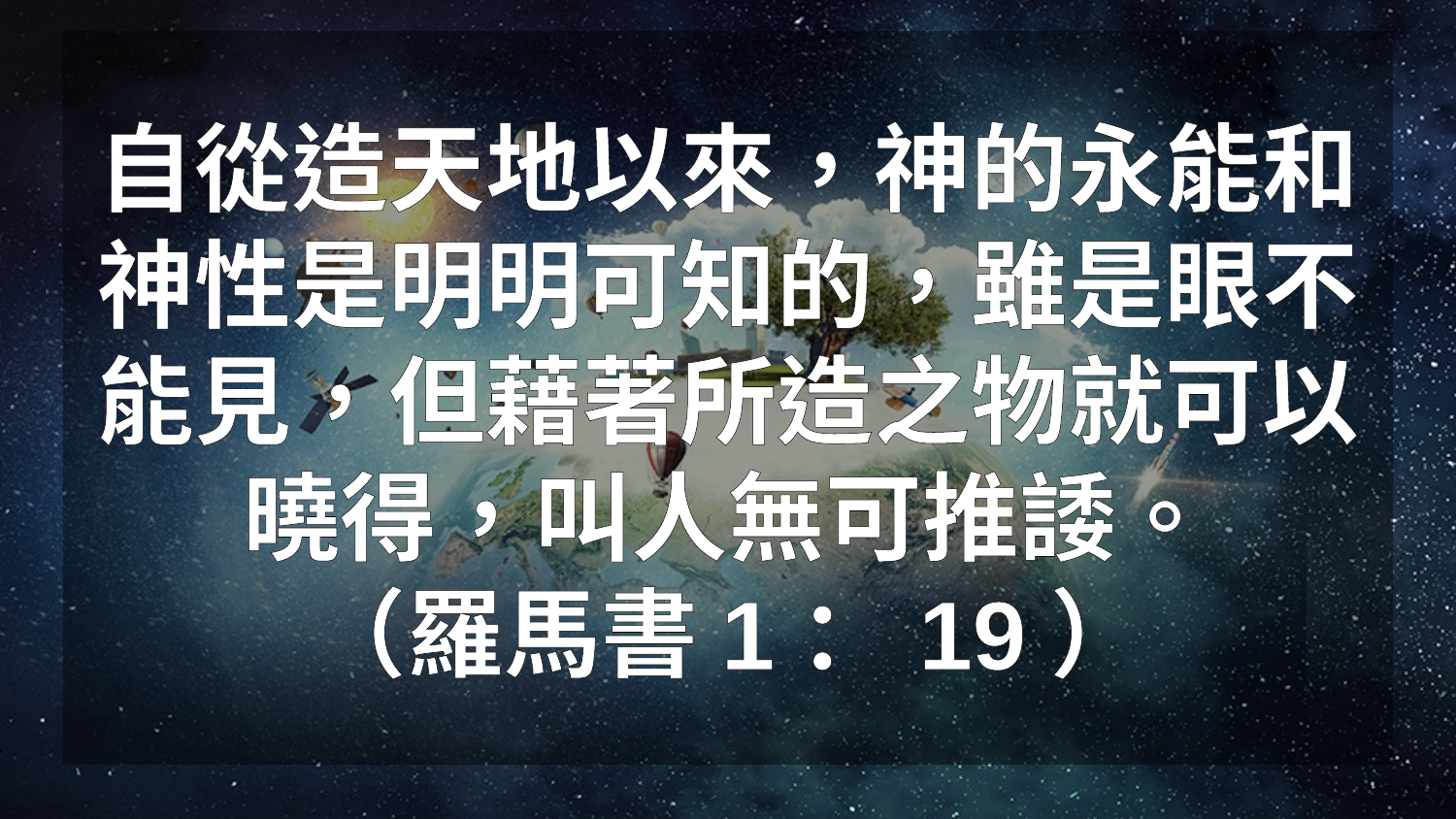

# 自從造天地以來，神的永能和神性是明明可知的，雖是眼不能見，但藉著所造之物就可以曉得，叫人無可推諉。 （羅馬書1：19）